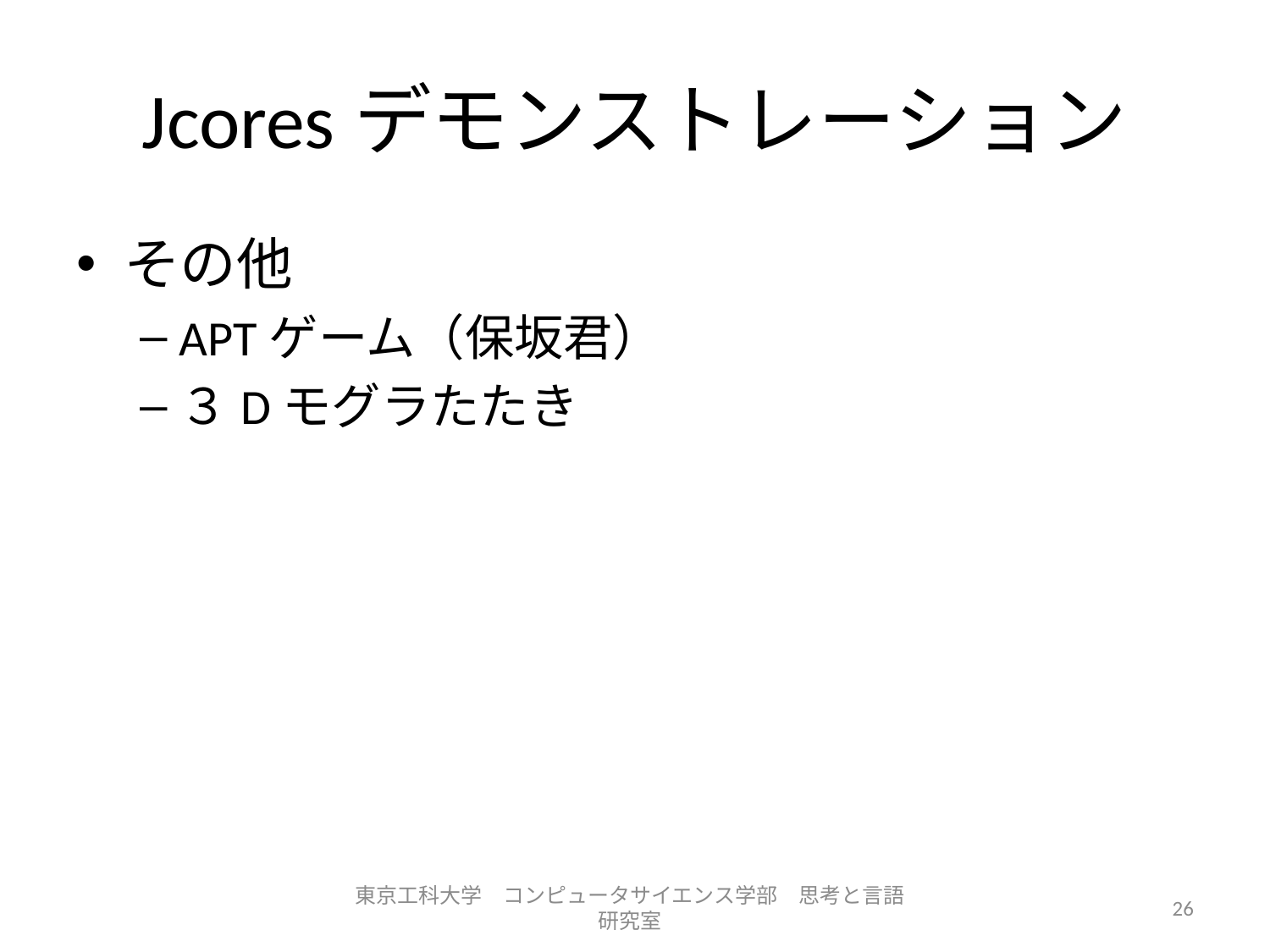

# Jcoresデモンストレーション
その他
APTゲーム（保坂君）
３Dモグラたたき

東京工科大学　コンピュータサイエンス学部　思考と言語研究室
26